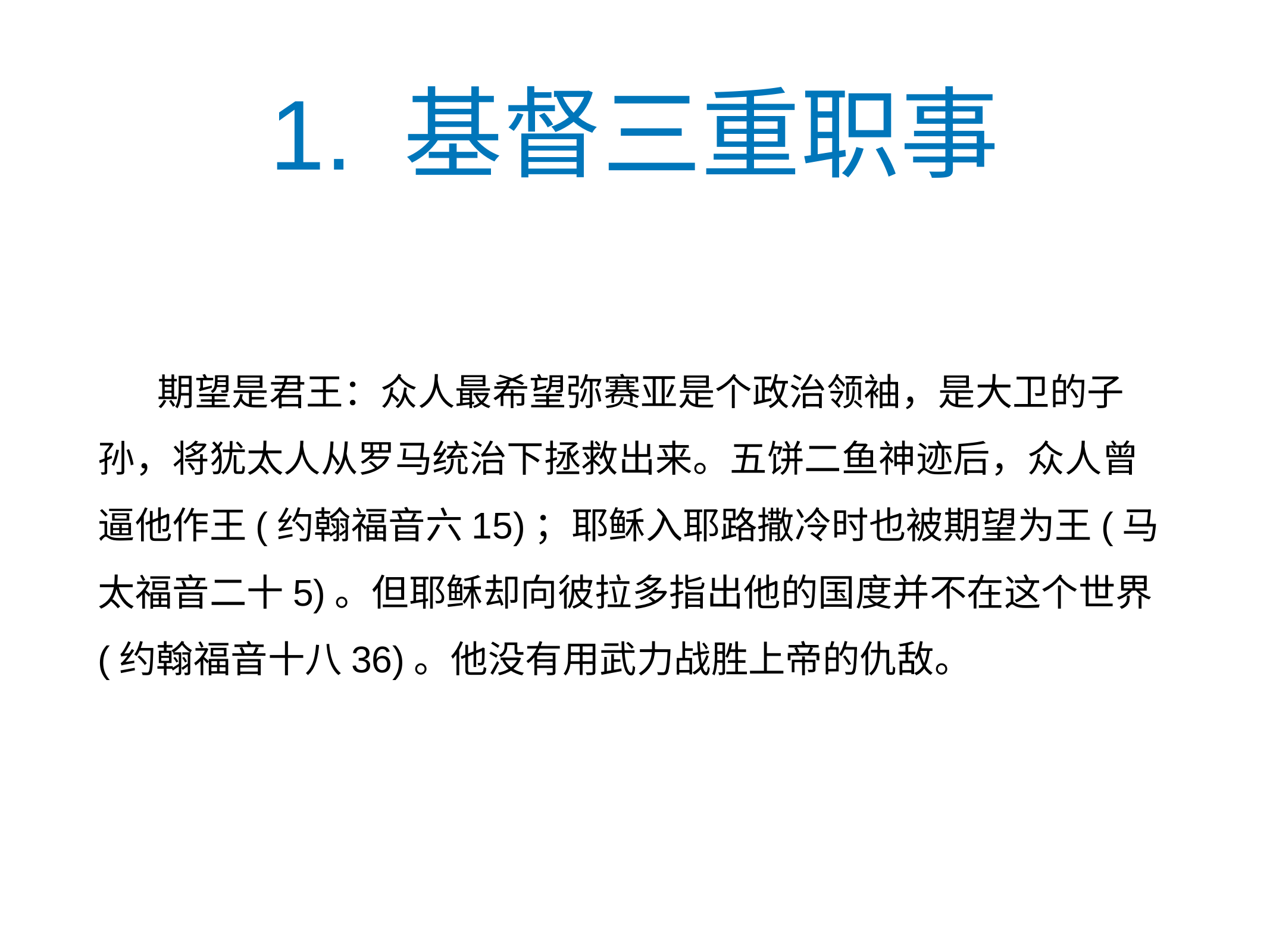

# 1. 基督三重职事
期望是君王：众人最希望弥赛亚是个政治领袖，是大卫的子孙，将犹太人从罗马统治下拯救出来。五饼二鱼神迹后，众人曾逼他作王(约翰福音六15)；耶稣入耶路撒冷时也被期望为王(马太福音二十5)。但耶稣却向彼拉多指出他的国度并不在这个世界(约翰福音十八36)。他没有用武力战胜上帝的仇敌。